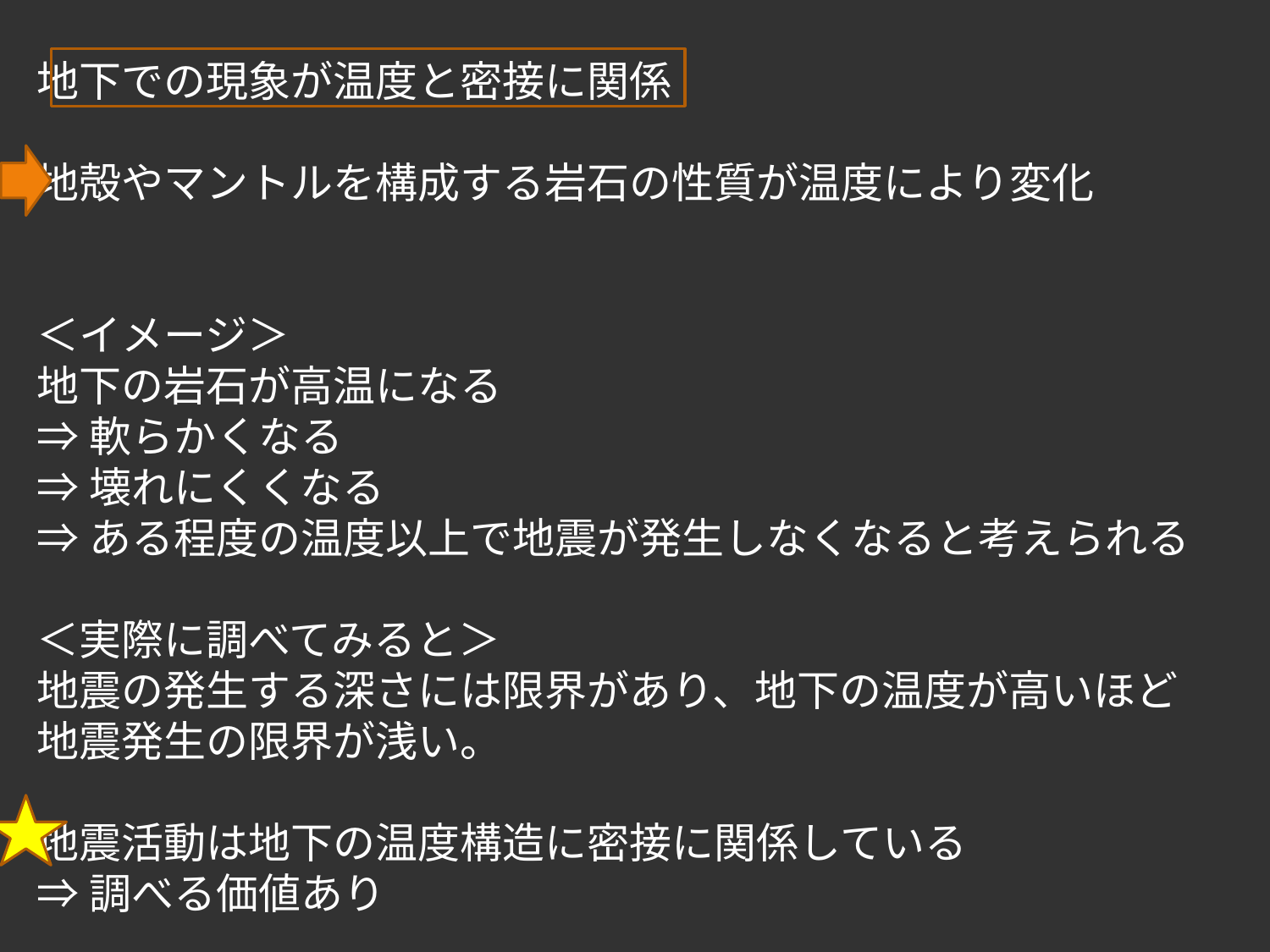

地下での現象が温度と密接に関係

地殻やマントルを構成する岩石の性質が温度により変化

＜イメージ＞
地下の岩石が高温になる
⇒軟らかくなる
⇒壊れにくくなる
⇒ある程度の温度以上で地震が発生しなくなると考えられる

＜実際に調べてみると＞
地震の発生する深さには限界があり、地下の温度が高いほど
地震発生の限界が浅い。

地震活動は地下の温度構造に密接に関係している
⇒調べる価値あり